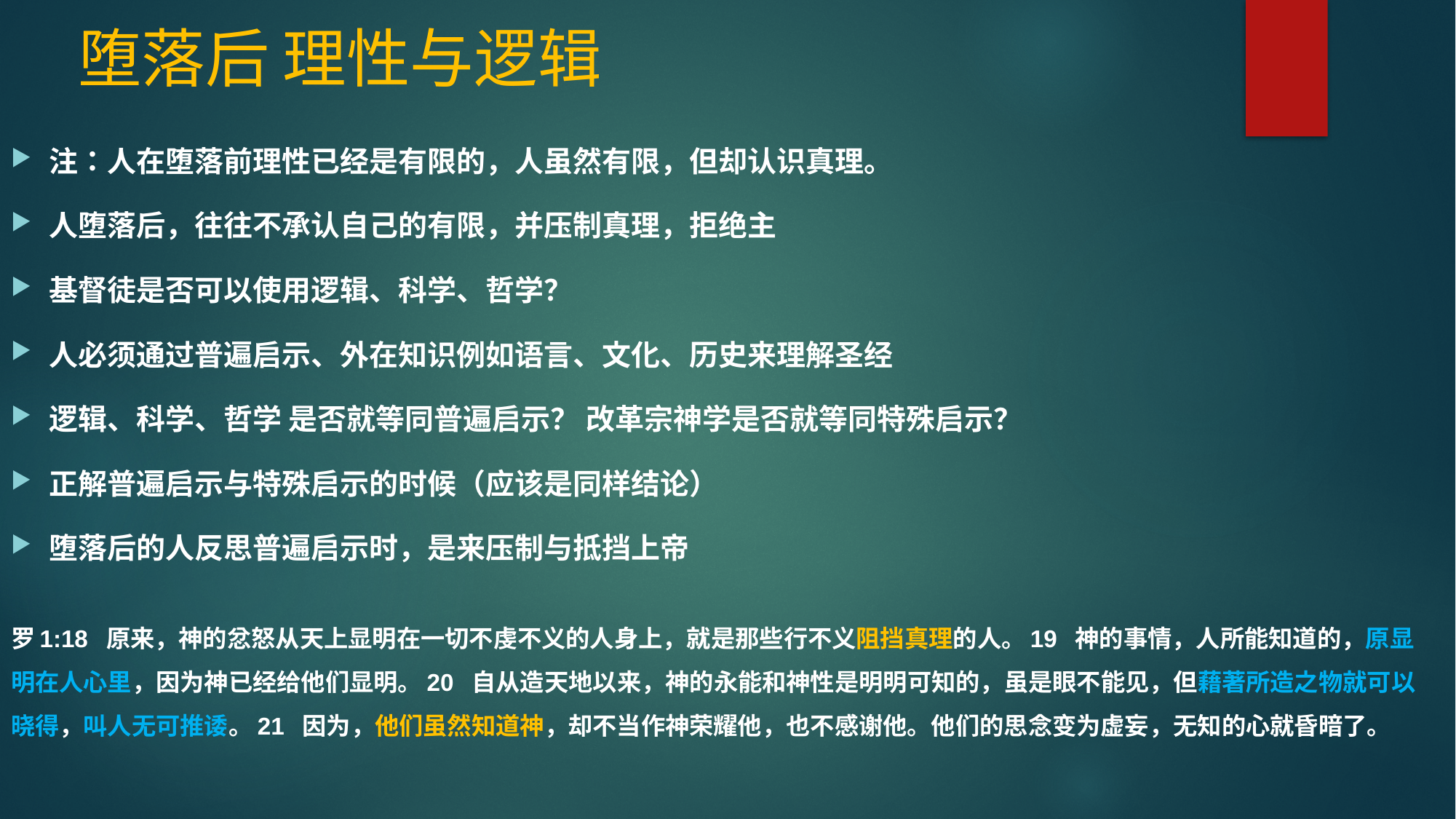

# 堕落后 理性与逻辑
注：人在堕落前理性已经是有限的，人虽然有限，但却认识真理。
人堕落后，往往不承认自己的有限，并压制真理，拒绝主
基督徒是否可以使用逻辑、科学、哲学？
人必须通过普遍启示、外在知识例如语言、文化、历史来理解圣经
逻辑、科学、哲学 是否就等同普遍启示？ 改革宗神学是否就等同特殊启示？
正解普遍启示与特殊启示的时候（应该是同样结论）
堕落后的人反思普遍启示时，是来压制与抵挡上帝

罗1:18  原来，神的忿怒从天上显明在一切不虔不义的人身上，就是那些行不义阻挡真理的人。19  神的事情，人所能知道的，原显明在人心里，因为神已经给他们显明。20  自从造天地以来，神的永能和神性是明明可知的，虽是眼不能见，但藉著所造之物就可以晓得，叫人无可推诿。21  因为，他们虽然知道神，却不当作神荣耀他，也不感谢他。他们的思念变为虚妄，无知的心就昏暗了。